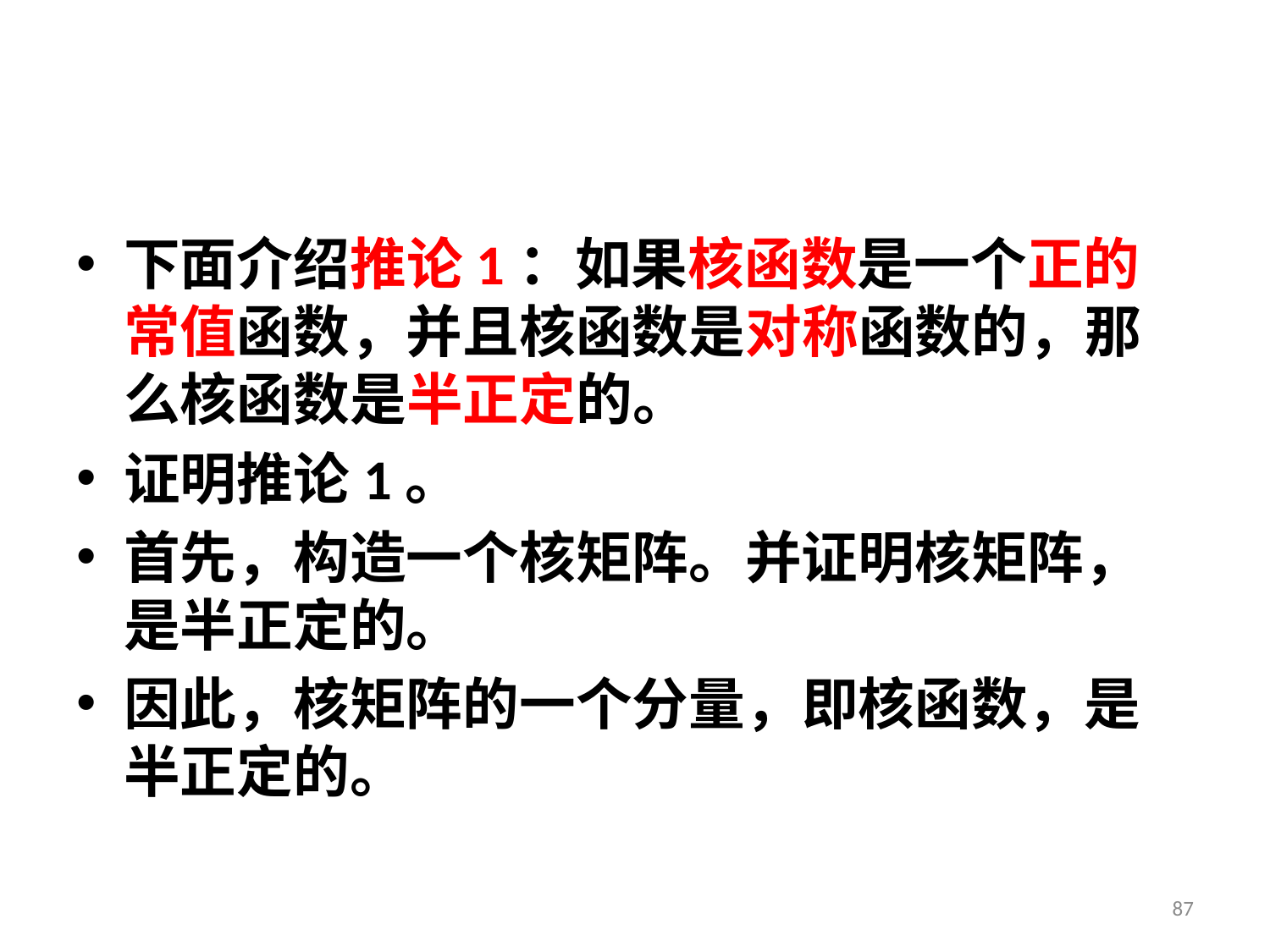

下面介绍推论1：如果核函数是一个正的常值函数，并且核函数是对称函数的，那么核函数是半正定的。
证明推论1。
首先，构造一个核矩阵。并证明核矩阵，是半正定的。
因此，核矩阵的一个分量，即核函数，是半正定的。
87